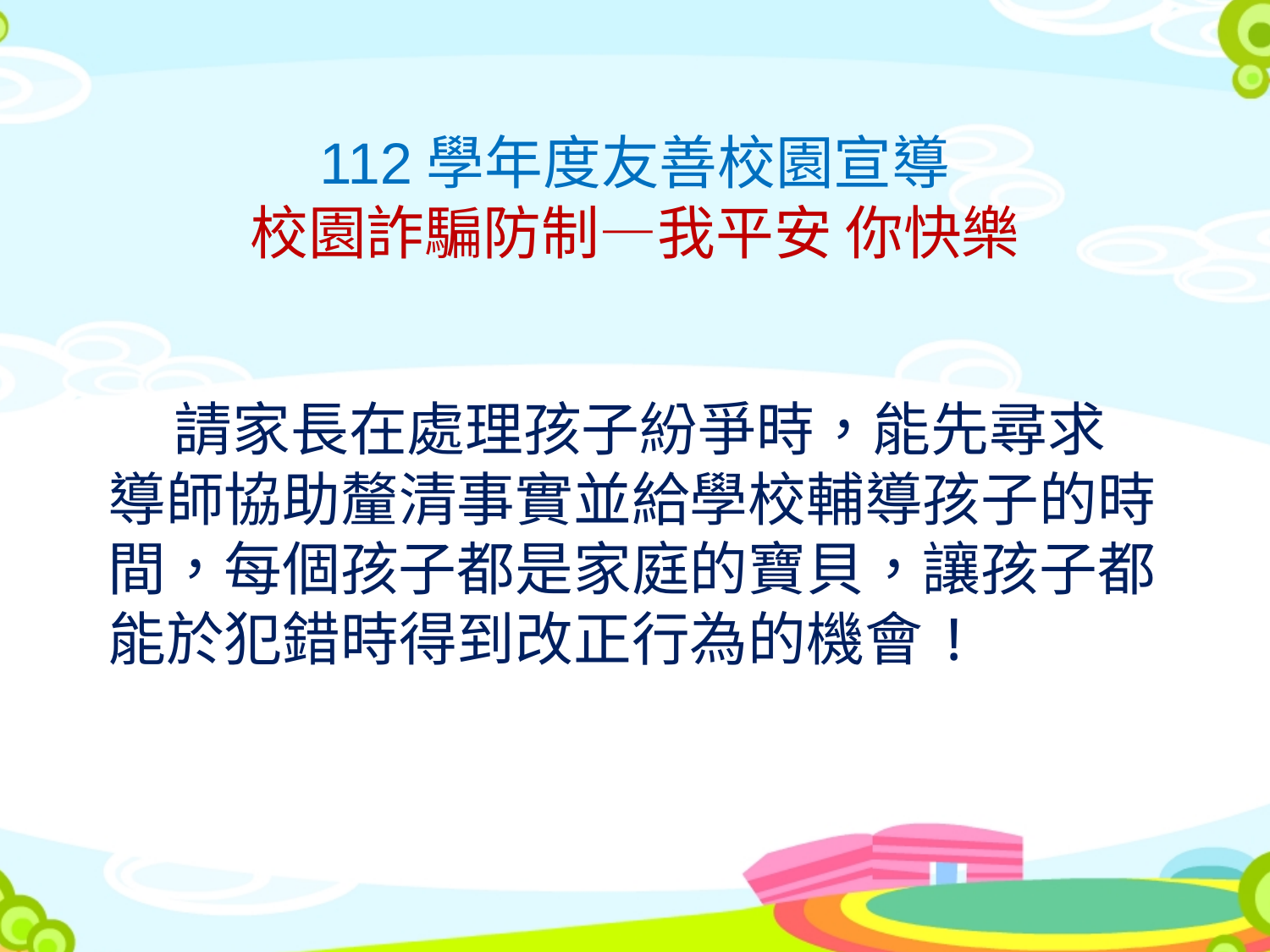

# 112學年度友善校園宣導 校園詐騙防制—我平安 你快樂

    請家長在處理孩子紛爭時，能先尋求導師協助釐清事實並給學校輔導孩子的時間，每個孩子都是家庭的寶貝，讓孩子都能於犯錯時得到改正行為的機會!